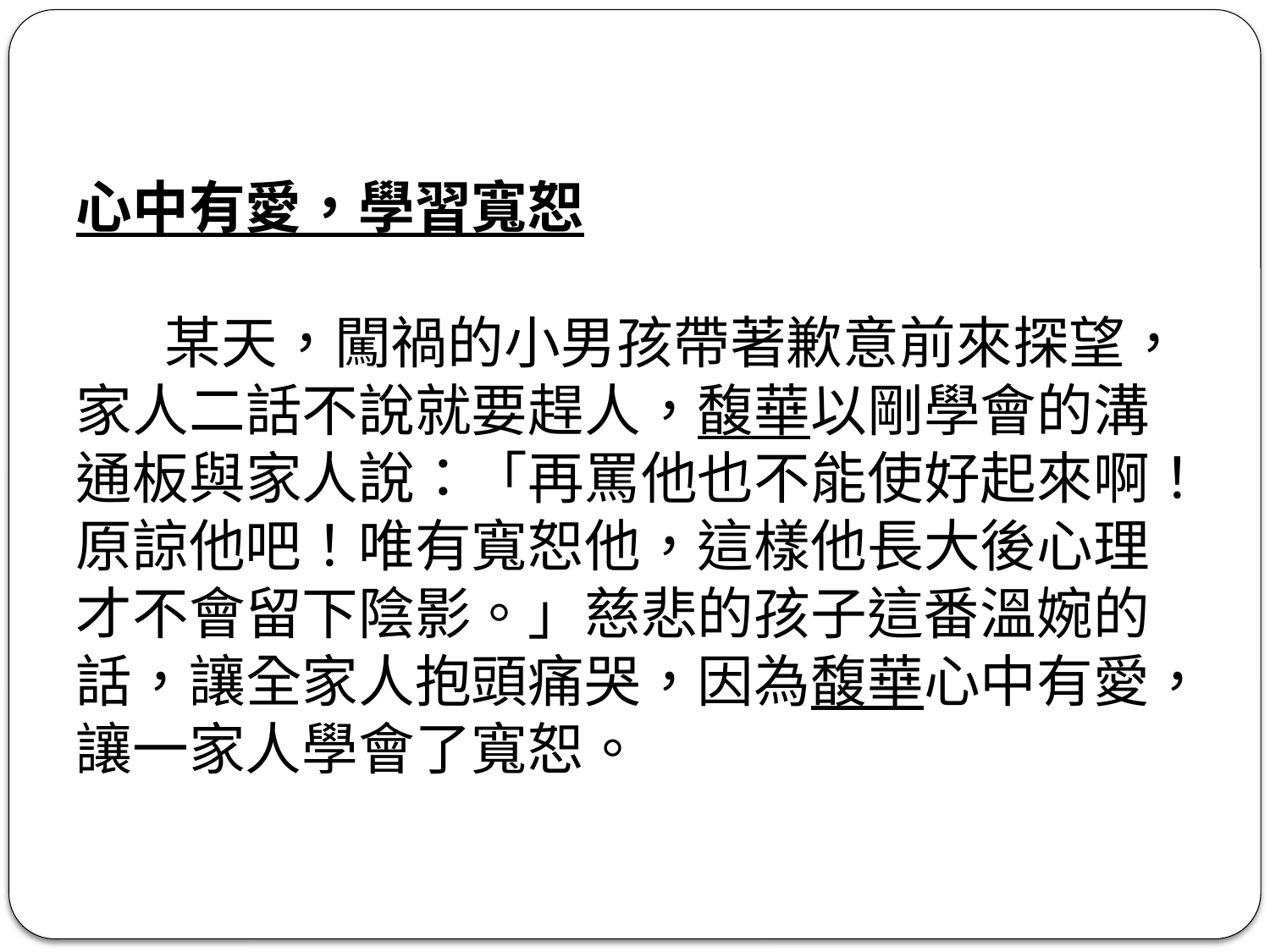

# 心中有愛，學習寬恕        某天，闖禍的小男孩帶著歉意前來探望，家人二話不說就要趕人，馥華以剛學會的溝通板與家人說：「再罵他也不能使好起來啊！原諒他吧！唯有寬恕他，這樣他長大後心理才不會留下陰影。」慈悲的孩子這番溫婉的話，讓全家人抱頭痛哭，因為馥華心中有愛，讓一家人學會了寬恕。